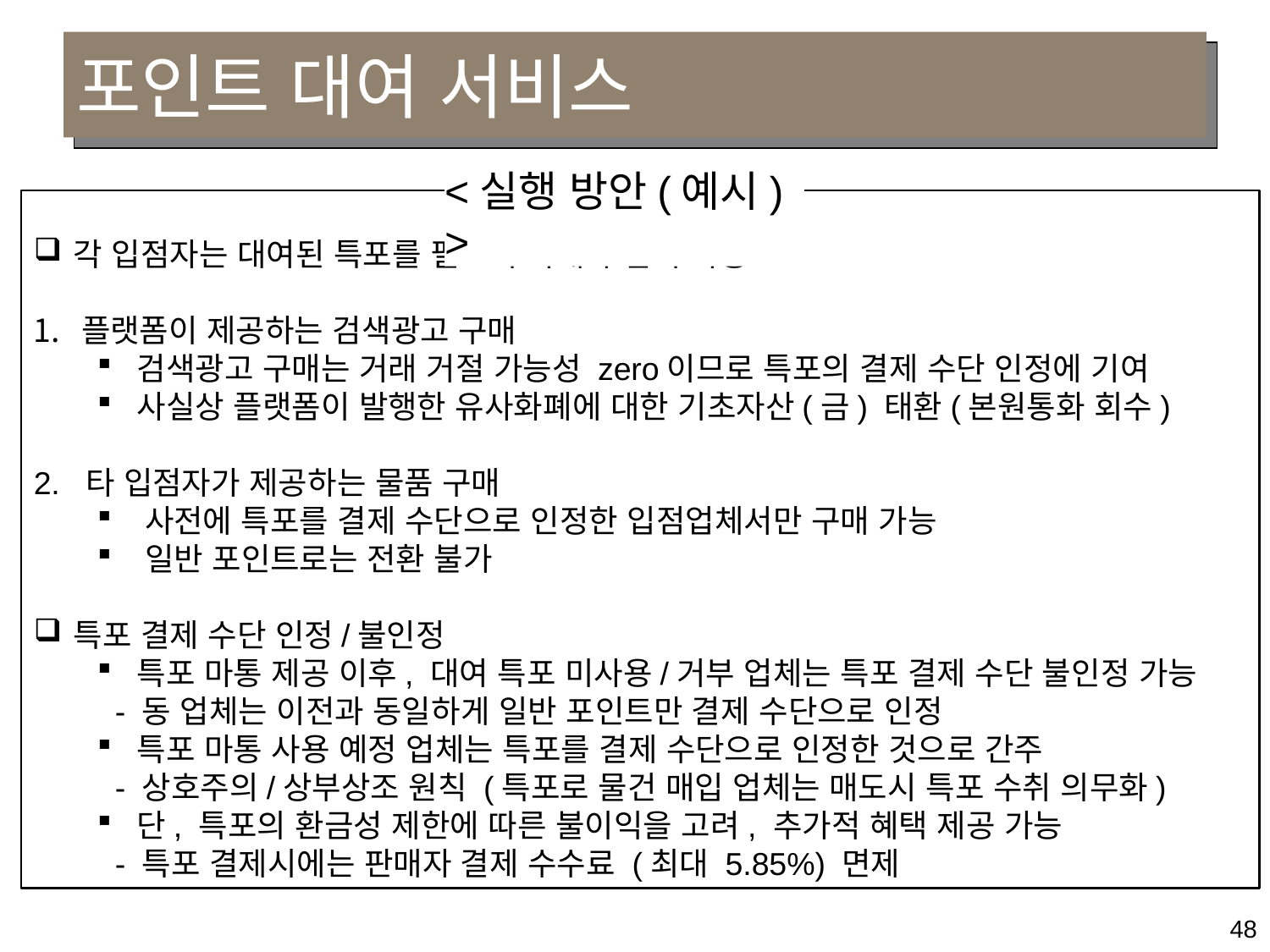

# 포인트 대여 서비스
<실행 방안(예시) >

각 입점자는 대여된 특포를 필요시 아래와 같이 사용

플랫폼이 제공하는 검색광고 구매
검색광고 구매는 거래 거절 가능성 zero이므로 특포의 결제 수단 인정에 기여
사실상 플랫폼이 발행한 유사화폐에 대한 기초자산(금) 태환(본원통화 회수)

2.  타 입점자가 제공하는 물품 구매
사전에 특포를 결제 수단으로 인정한 입점업체서만 구매 가능
일반 포인트로는 전환 불가

특포 결제 수단 인정/불인정
특포 마통 제공 이후, 대여 특포 미사용/거부 업체는 특포 결제 수단 불인정 가능
  - 동 업체는 이전과 동일하게 일반 포인트만 결제 수단으로 인정
특포 마통 사용 예정 업체는 특포를 결제 수단으로 인정한 것으로 간주
  - 상호주의/상부상조 원칙 (특포로 물건 매입 업체는 매도시 특포 수취 의무화)
단, 특포의 환금성 제한에 따른 불이익을 고려, 추가적 혜택 제공 가능
  - 특포 결제시에는 판매자 결제 수수료 (최대 5.85%) 면제
48